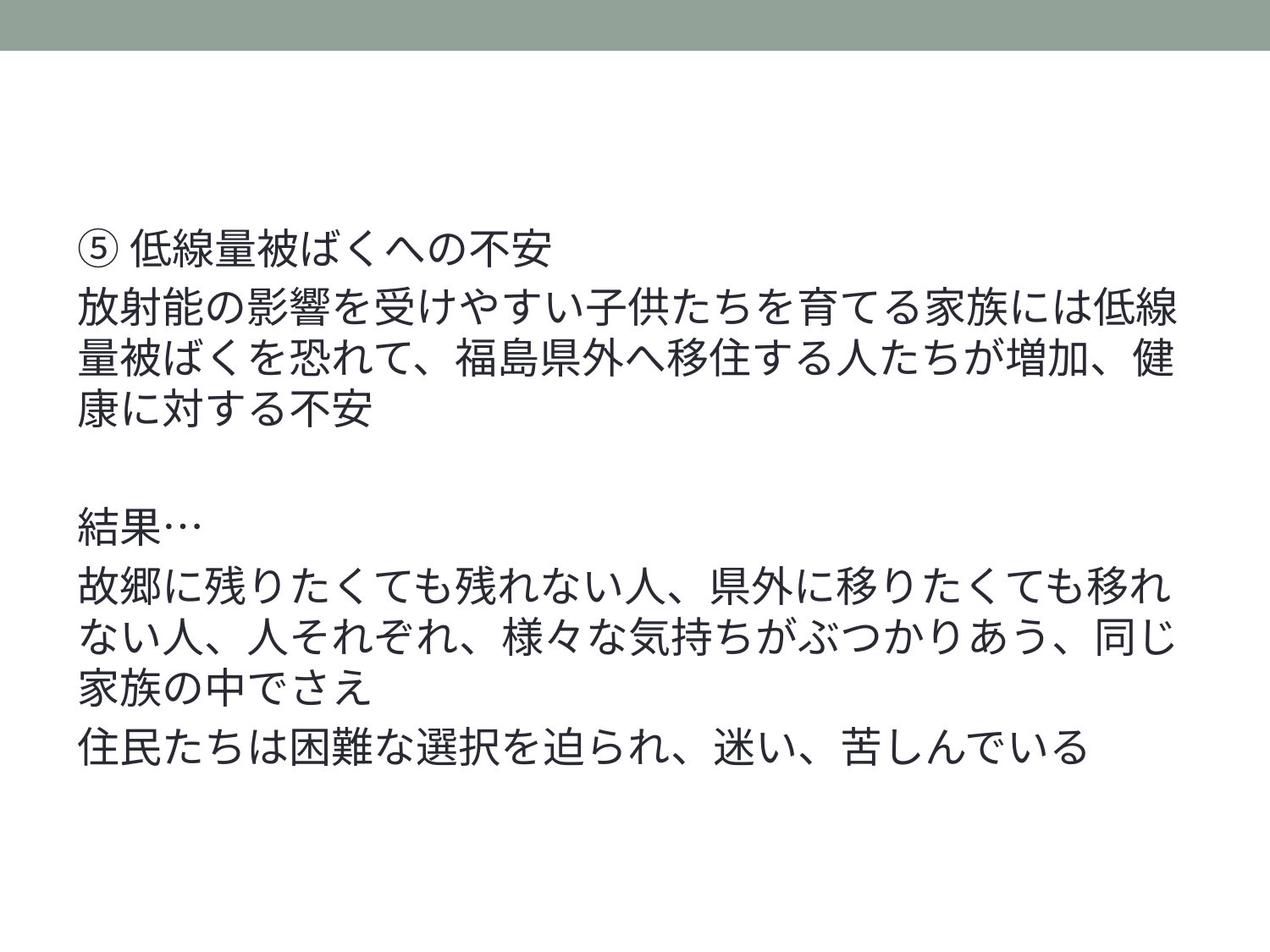

#

⑤低線量被ばくへの不安
放射能の影響を受けやすい子供たちを育てる家族には低線量被ばくを恐れて、福島県外へ移住する人たちが増加、健康に対する不安

結果…
故郷に残りたくても残れない人、県外に移りたくても移れない人、人それぞれ、様々な気持ちがぶつかりあう、同じ家族の中でさえ
住民たちは困難な選択を迫られ、迷い、苦しんでいる